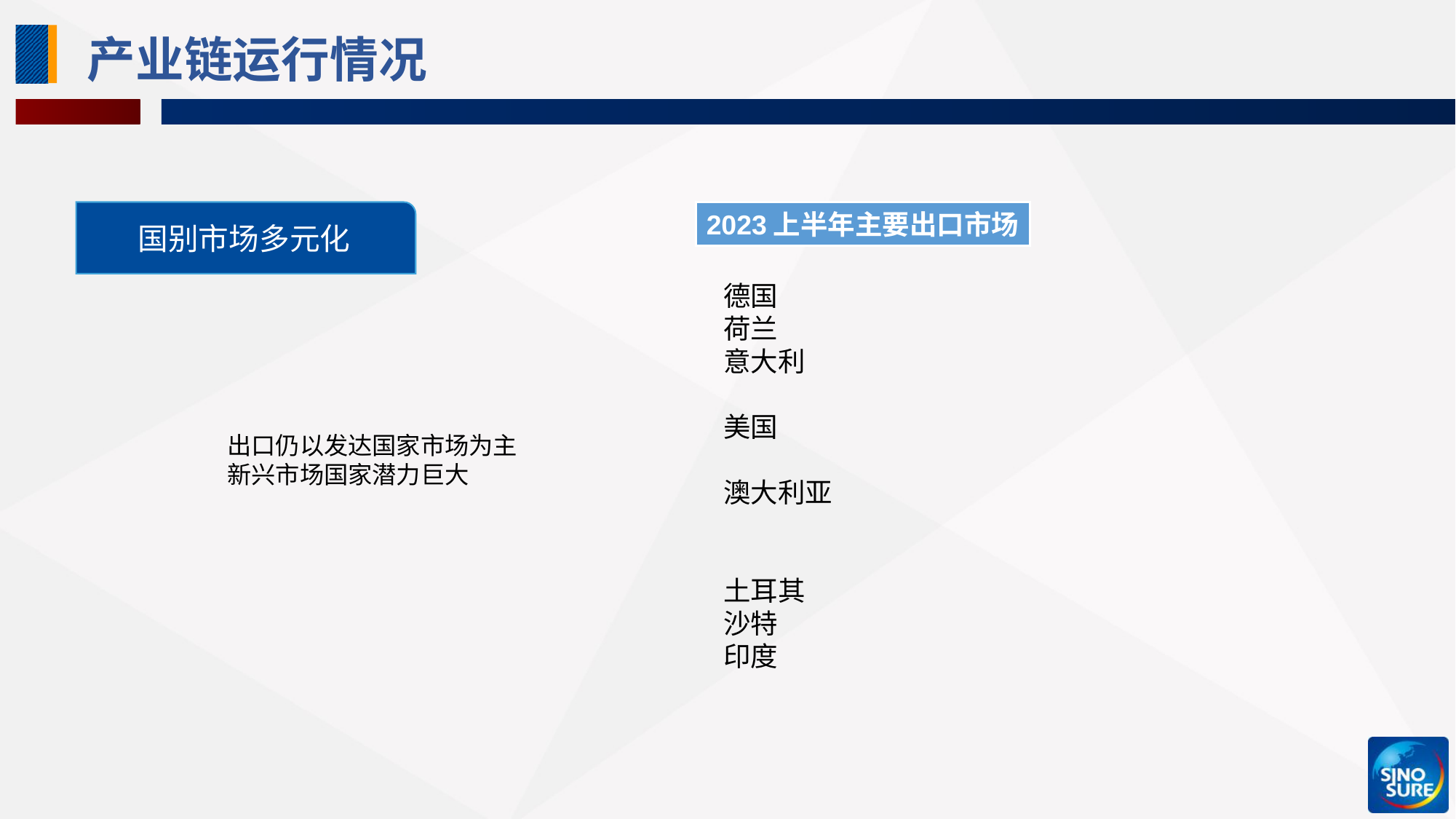

# 产业链运行情况
国别市场多元化
2023上半年主要出口市场
德国
荷兰
意大利

美国

澳大利亚

土耳其
沙特
印度
出口仍以发达国家市场为主
新兴市场国家潜力巨大